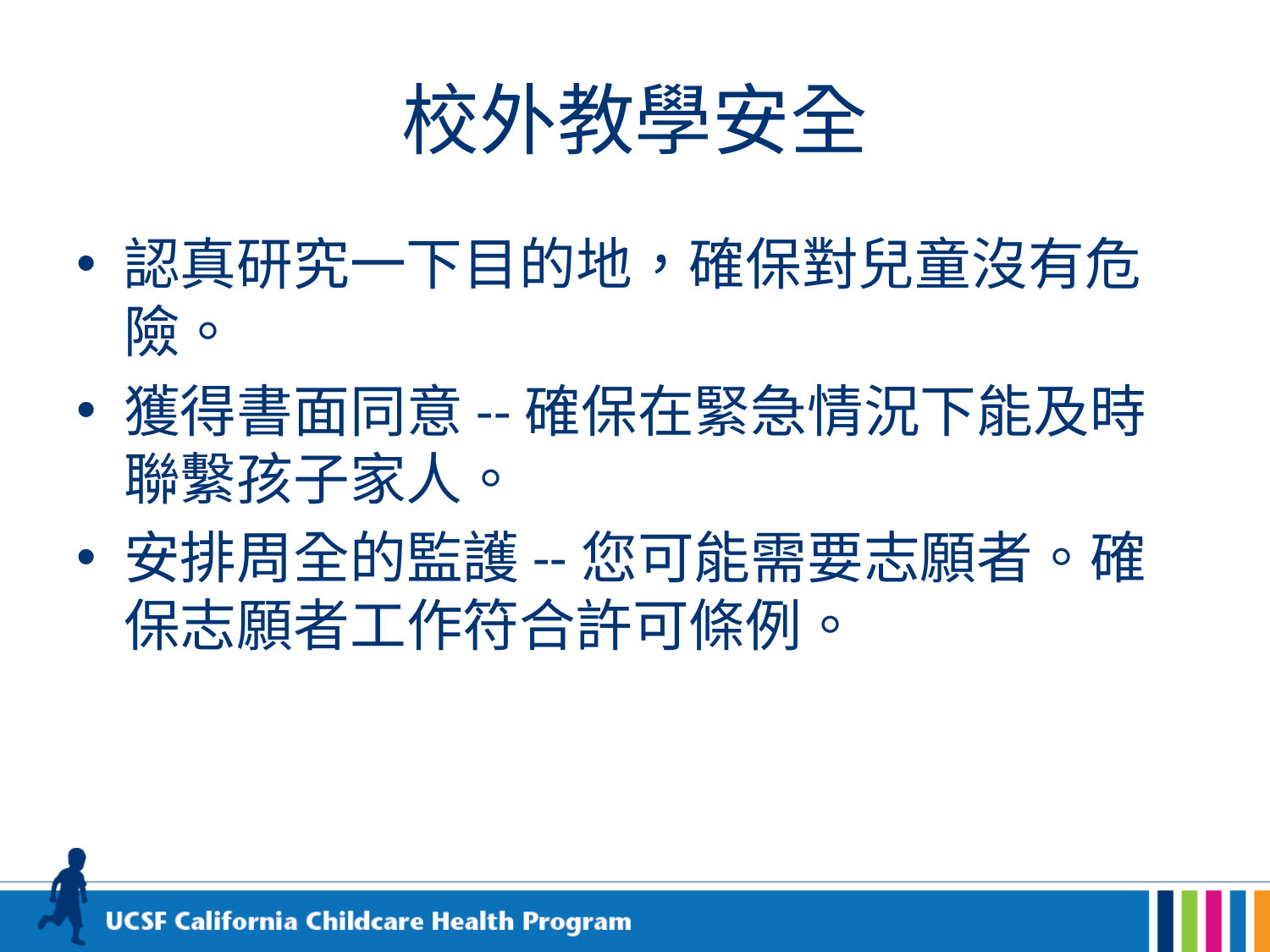

# 校外教學安全
認真研究一下目的地，確保對兒童沒有危險。
獲得書面同意--確保在緊急情況下能及時聯繫孩子家人。
安排周全的監護--您可能需要志願者。確保志願者工作符合許可條例。